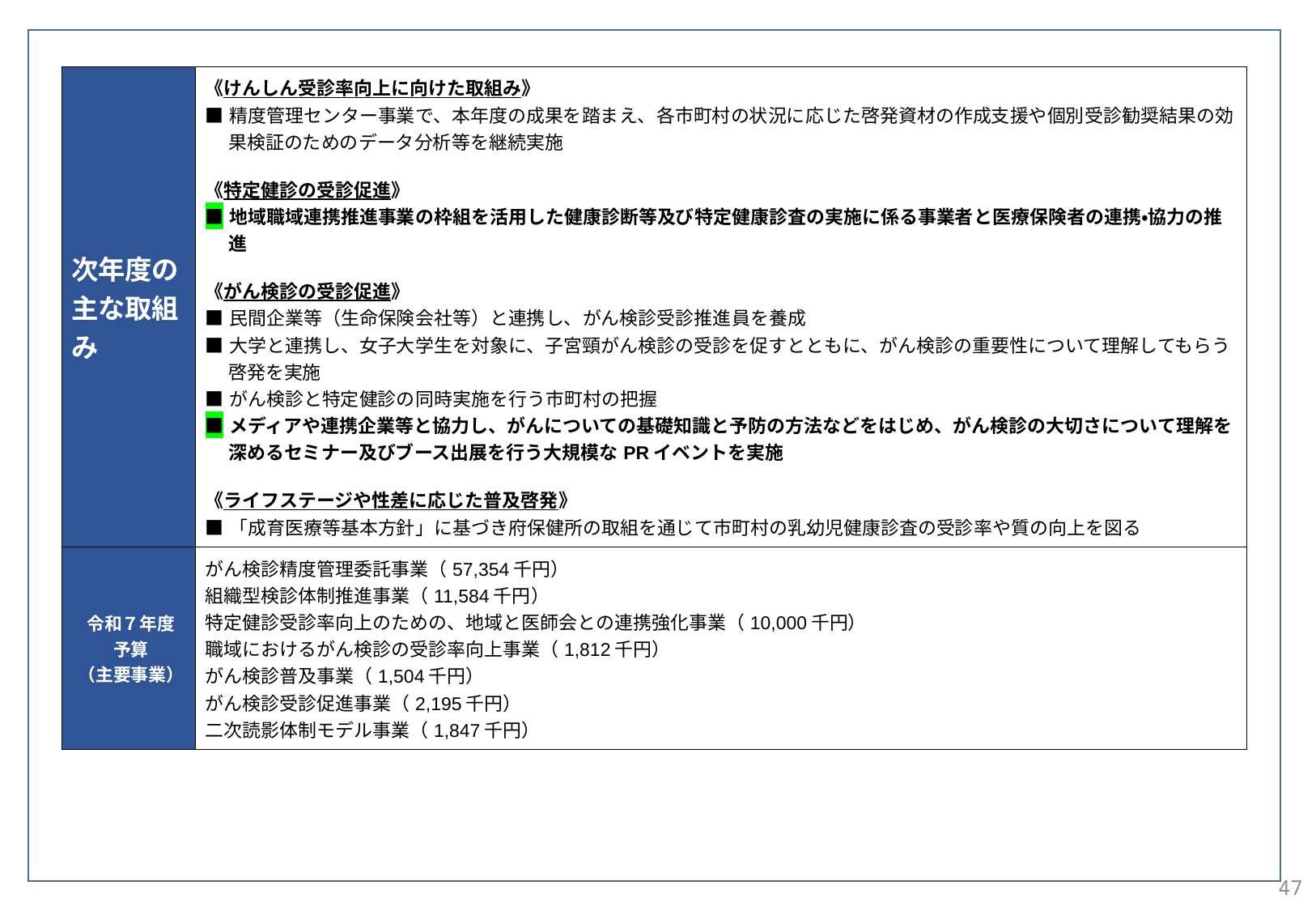

| 次年度の主な取組み | 《けんしん受診率向上に向けた取組み》 ■精度管理センター事業で、本年度の成果を踏まえ、各市町村の状況に応じた啓発資材の作成支援や個別受診勧奨結果の効果検証のためのデータ分析等を継続実施 《特定健診の受診促進》 ■地域職域連携推進事業の枠組を活用した健康診断等及び特定健康診査の実施に係る事業者と医療保険者の連携・協力の推進 《がん検診の受診促進》 ■民間企業等（生命保険会社等）と連携し、がん検診受診推進員を養成 ■大学と連携し、女子大学生を対象に、子宮頸がん検診の受診を促すとともに、がん検診の重要性について理解してもらう啓発を実施 ■がん検診と特定健診の同時実施を行う市町村の把握 ■メディアや連携企業等と協力し、がんについての基礎知識と予防の方法などをはじめ、がん検診の大切さについて理解を深めるセミナー及びブース出展を行う大規模なPRイベントを実施 《ライフステージや性差に応じた普及啓発》 ■「成育医療等基本方針」に基づき府保健所の取組を通じて市町村の乳幼児健康診査の受診率や質の向上を図る |
| --- | --- |
| 令和７年度 予算 （主要事業） | がん検診精度管理委託事業（57,354千円） 組織型検診体制推進事業（11,584千円） 特定健診受診率向上のための、地域と医師会との連携強化事業（10,000千円） 職域におけるがん検診の受診率向上事業（1,812千円） がん検診普及事業（1,504千円） がん検診受診促進事業（2,195千円） 二次読影体制モデル事業（1,847千円） |
47